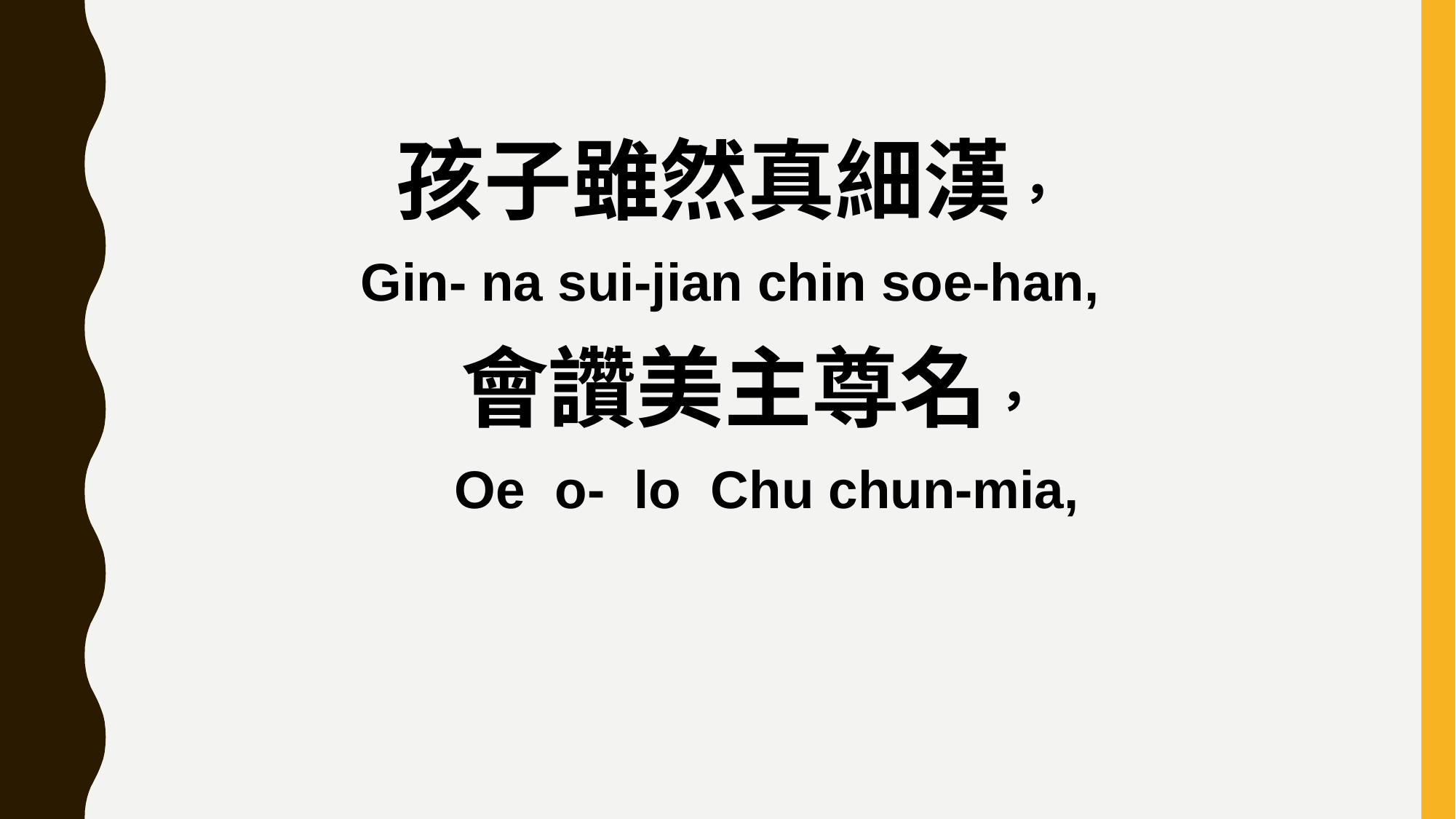

孩子雖然真細漢，
Gin- na sui-jian chin soe-han,
 會讚美主尊名，
     Oe  o-  lo  Chu chun-mia,